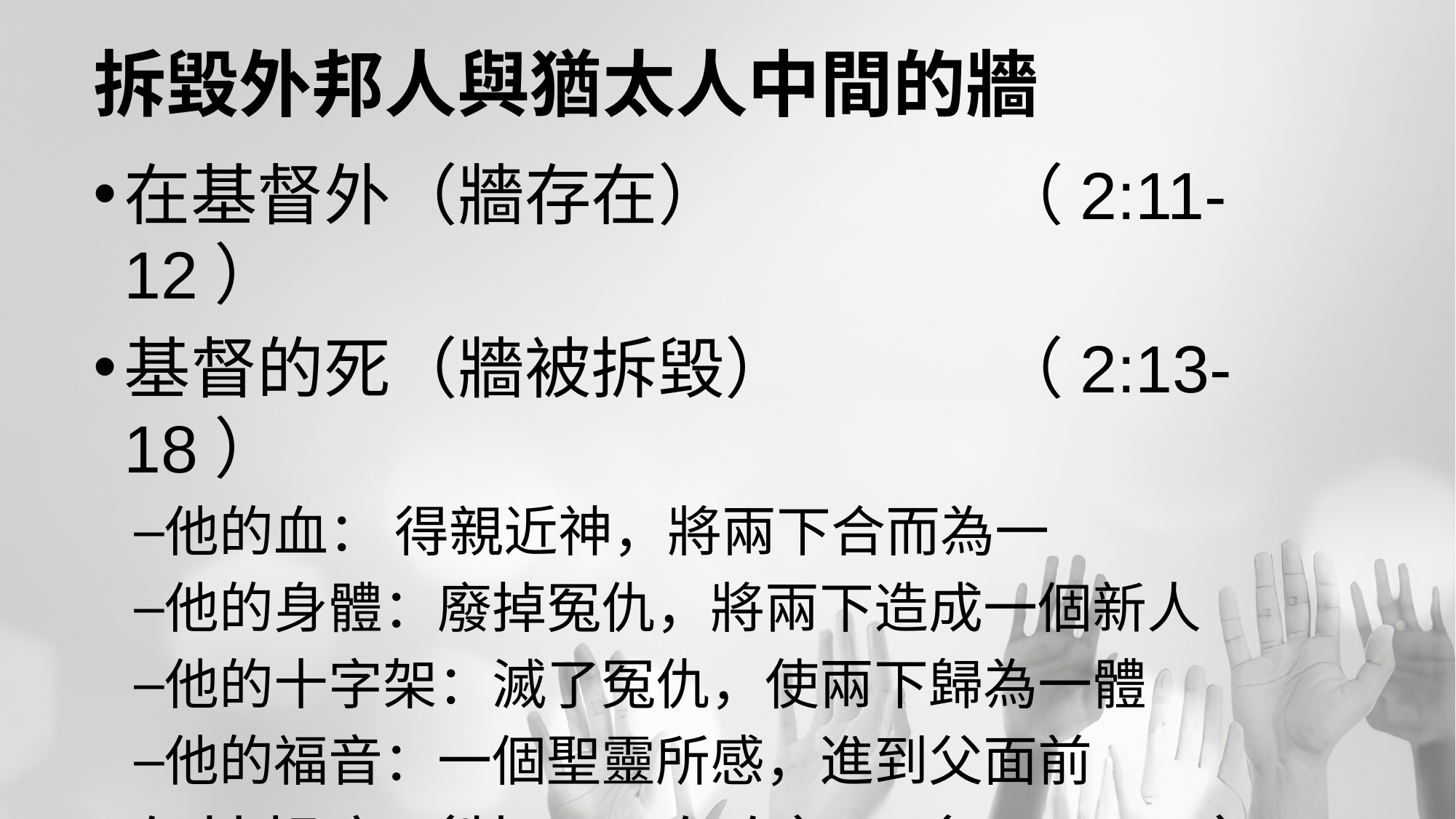

# 拆毀外邦人與猶太人中間的牆
在基督外（牆存在）			（2:11-12）
基督的死（牆被拆毀）		（2:13-18）
他的血： 得親近神，將兩下合而為一
他的身體：廢掉冤仇，將兩下造成一個新人
他的十字架：滅了冤仇，使兩下歸為一體
他的福音：一個聖靈所感，進到父面前
在基督裏（牆已不存在）	（2:19-22）